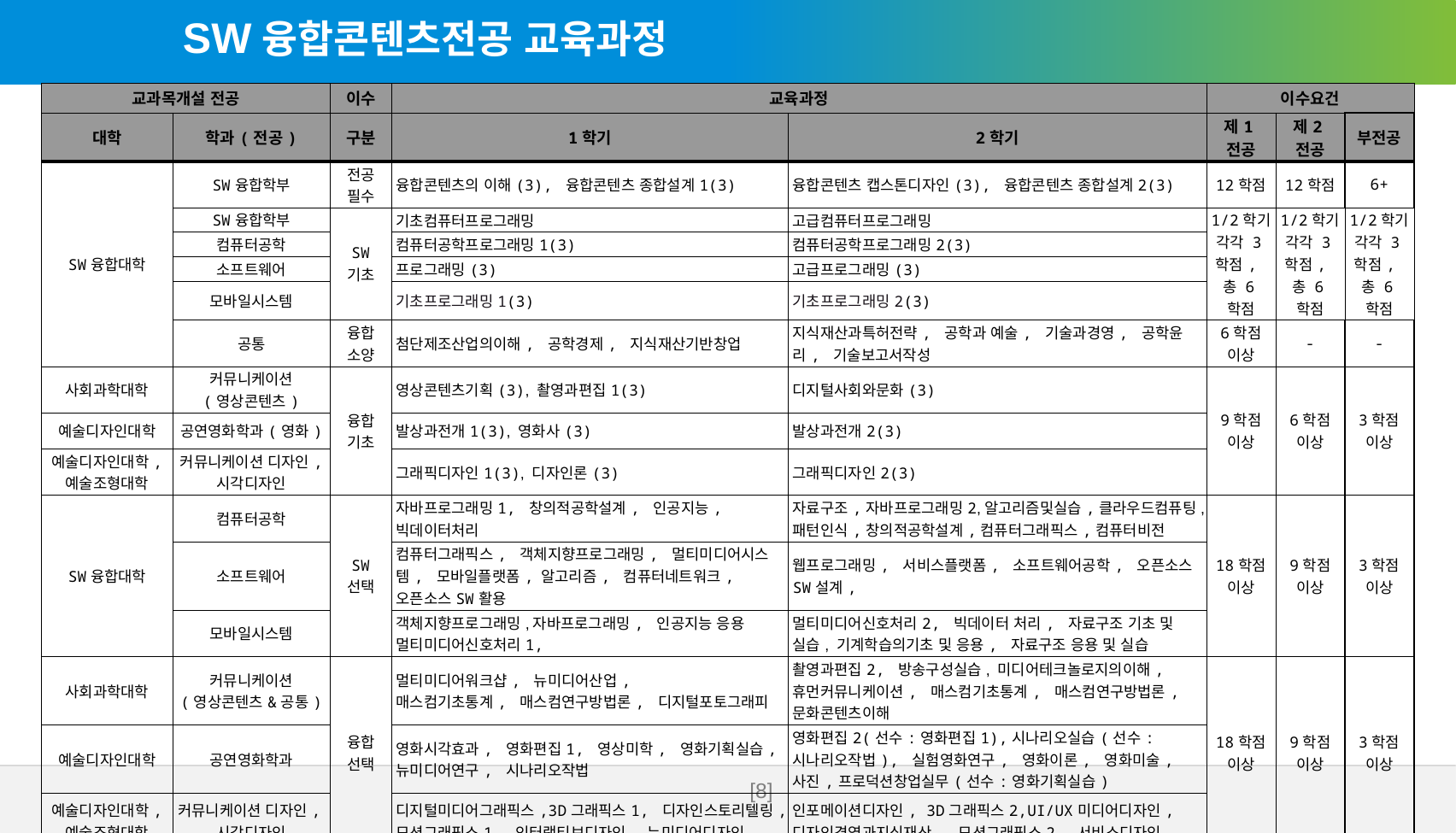

SW융합콘텐츠전공 교육과정
| 교과목개설 전공 |  | 이수 | 교육과정 |  | 이수요건 |  |  |
| --- | --- | --- | --- | --- | --- | --- | --- |
| 대학 | 학과(전공) | 구분 | 1학기 | 2학기 | 제1전공 | 제2전공 | 부전공 |
| SW융합대학 | SW융합학부 | 전공 필수 | 융합콘텐츠의 이해(3), 융합콘텐츠 종합설계1(3) | 융합콘텐츠 캡스톤디자인(3), 융합콘텐츠 종합설계2(3) | 12학점 | 12학점 | 6+ |
|  | SW융합학부 | SW 기초 | 기초컴퓨터프로그래밍 | 고급컴퓨터프로그래밍 | 1/2학기 각각 3학점, 총 6학점 | 1/2학기 각각 3학점, 총 6학점 | 1/2학기 각각 3학점, 총 6학점 |
|  | 컴퓨터공학 |  | 컴퓨터공학프로그래밍1(3) | 컴퓨터공학프로그래밍2(3) |  |  |  |
|  | 소프트웨어 |  | 프로그래밍(3) | 고급프로그래밍(3) |  |  |  |
|  | 모바일시스템 |  | 기초프로그래밍1(3) | 기초프로그래밍2(3) |  |  |  |
|  | 공통 | 융합 소양 | 첨단제조산업의이해, 공학경제, 지식재산기반창업 | 지식재산과특허전략, 공학과 예술, 기술과경영, 공학윤리, 기술보고서작성 | 6학점 이상 | - | - |
| 사회과학대학 | 커뮤니케이션 (영상콘텐츠) | 융합 기초 | 영상콘텐츠기획(3), 촬영과편집1(3) | 디지털사회와문화(3) | 9학점 이상 | 6학점 이상 | 3학점 이상 |
| 예술디자인대학 | 공연영화학과(영화) |  | 발상과전개1(3), 영화사(3) | 발상과전개2(3) |  |  |  |
| 예술디자인대학, 예술조형대학 | 커뮤니케이션 디자인, 시각디자인 |  | 그래픽디자인1(3), 디자인론(3) | 그래픽디자인2(3) |  |  |  |
| SW융합대학 | 컴퓨터공학 | SW 선택 | 자바프로그래밍1, 창의적공학설계, 인공지능,빅데이터처리 | 자료구조,자바프로그래밍2,알고리즘및실습,클라우드컴퓨팅,패턴인식,창의적공학설계,컴퓨터그래픽스,컴퓨터비전 | 18학점 이상 | 9학점 이상 | 3학점 이상 |
|  | 소프트웨어 |  | 컴퓨터그래픽스, 객체지향프로그래밍, 멀티미디어시스템, 모바일플랫폼, 알고리즘, 컴퓨터네트워크, 오픈소스SW활용 | 웹프로그래밍, 서비스플랫폼, 소프트웨어공학, 오픈소스SW설계, |  |  |  |
|  | 모바일시스템 |  | 객체지향프로그래밍,자바프로그래밍, 인공지능 응용 멀티미디어신호처리1, | 멀티미디어신호처리2, 빅데이터 처리, 자료구조 기초 및 실습, 기계학습의기초 및 응용, 자료구조 응용 및 실습 |  |  |  |
| 사회과학대학 | 커뮤니케이션 (영상콘텐츠&공통) | 융합 선택 | 멀티미디어워크샵, 뉴미디어산업, 매스컴기초통계, 매스컴연구방법론, 디지털포토그래피 | 촬영과편집2, 방송구성실습, 미디어테크놀로지의이해, 휴먼커뮤니케이션, 매스컴기초통계, 매스컴연구방법론, 문화콘텐츠이해 | 18학점 이상 | 9학점 이상 | 3학점 이상 |
| 예술디자인대학 | 공연영화학과 |  | 영화시각효과, 영화편집1, 영상미학, 영화기획실습, 뉴미디어연구, 시나리오작법 | 영화편집2(선수:영화편집1),시나리오실습(선수:시나리오작법), 실험영화연구, 영화이론, 영화미술, 사진,프로덕션창업실무(선수:영화기획실습) |  |  |  |
| 예술디자인대학, 예술조형대학 | 커뮤니케이션 디자인,시각디자인 |  | 디지털미디어그래픽스,3D그래픽스1, 디자인스토리텔링, 모션그래픽스1, 인터랙티브디자인, 뉴미디어디자인 | 인포메이션디자인, 3D그래픽스2,UI/UX미디어디자인, 디자인경영과지식재산, 모션그래픽스2, 서비스디자인 |  |  |  |